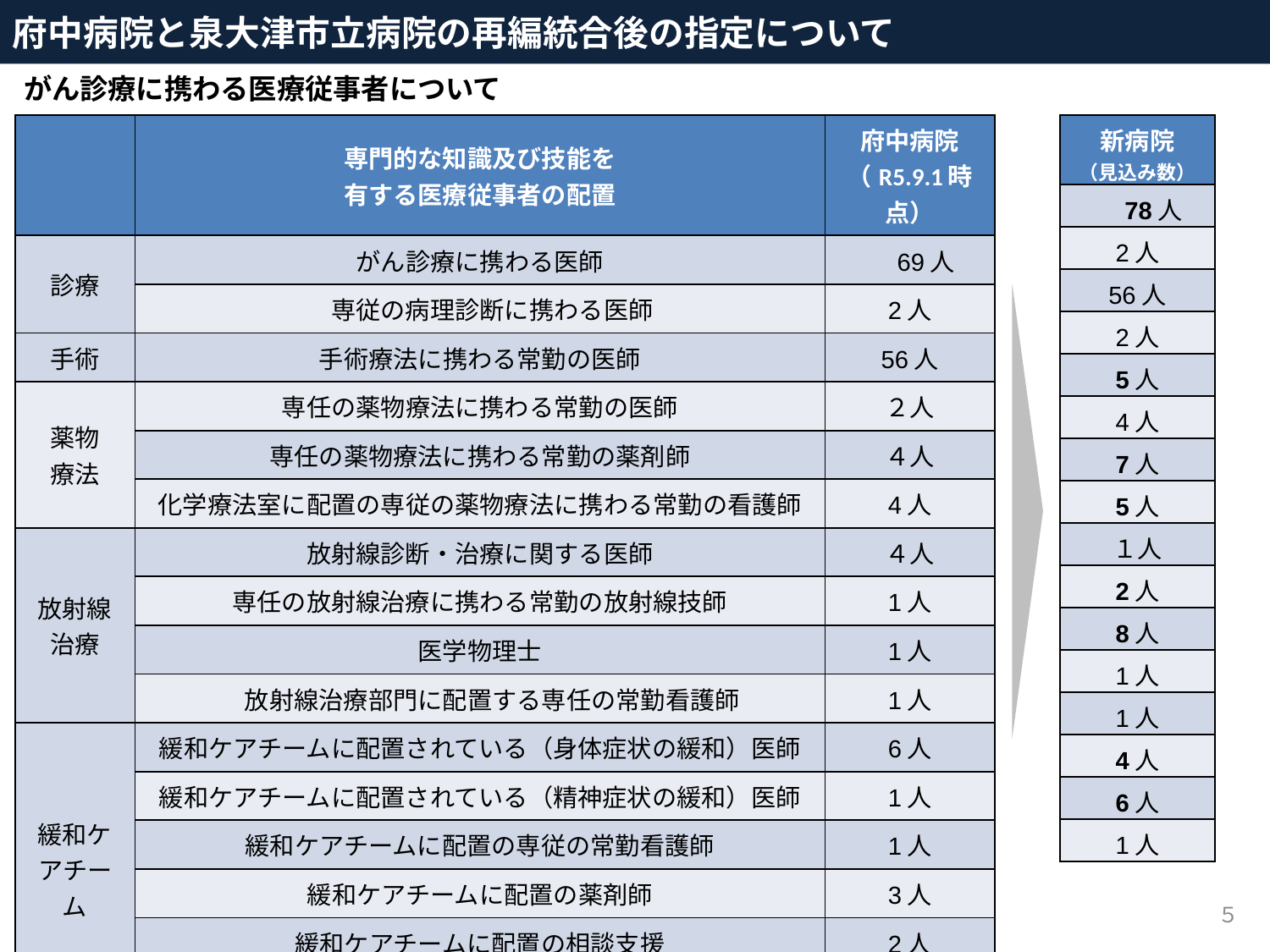

府中病院と泉大津市立病院の再編統合後の指定について
がん診療に携わる医療従事者について
|  | 専門的な知識及び技能を 有する医療従事者の配置 | 府中病院 （R5.9.1時点） |
| --- | --- | --- |
| 診療 | がん診療に携わる医師 | 69人 |
|  | 専従の病理診断に携わる医師 | 2人 |
| 手術 | 手術療法に携わる常勤の医師 | 56人 |
| 薬物 療法 | 専任の薬物療法に携わる常勤の医師 | ２人 |
|  | 専任の薬物療法に携わる常勤の薬剤師 | ４人 |
|  | 化学療法室に配置の専従の薬物療法に携わる常勤の看護師 | 4人 |
| 放射線治療 | 放射線診断・治療に関する医師 | ４人 |
|  | 専任の放射線治療に携わる常勤の放射線技師 | 1人 |
|  | 医学物理士 | 1人 |
|  | 放射線治療部門に配置する専任の常勤看護師 | 1人 |
| 緩和ケアチーム | 緩和ケアチームに配置されている（身体症状の緩和）医師 | 6人 |
| 堺　市 | 緩和ケアチームに配置されている（精神症状の緩和）医師 | 1人 |
| 泉　州 | 緩和ケアチームに配置の専従の常勤看護師 | 1人 |
| 大阪市 | 緩和ケアチームに配置の薬剤師 | 3人 |
|  | 緩和ケアチームに配置の相談支援 | 2人 |
|  | 緩和ケアチームに配置の臨床心理士 | 1人 |
| 新病院 （見込み数） |
| --- |
| 78人 |
| 2人 |
| 56人 |
| 2人 |
| 5人 |
| 4人 |
| 7人 |
| 5人 |
| １人 |
| 2人 |
| 8人 |
| 1人 |
| 1人 |
| 4人 |
| 6人 |
| 1人 |

５